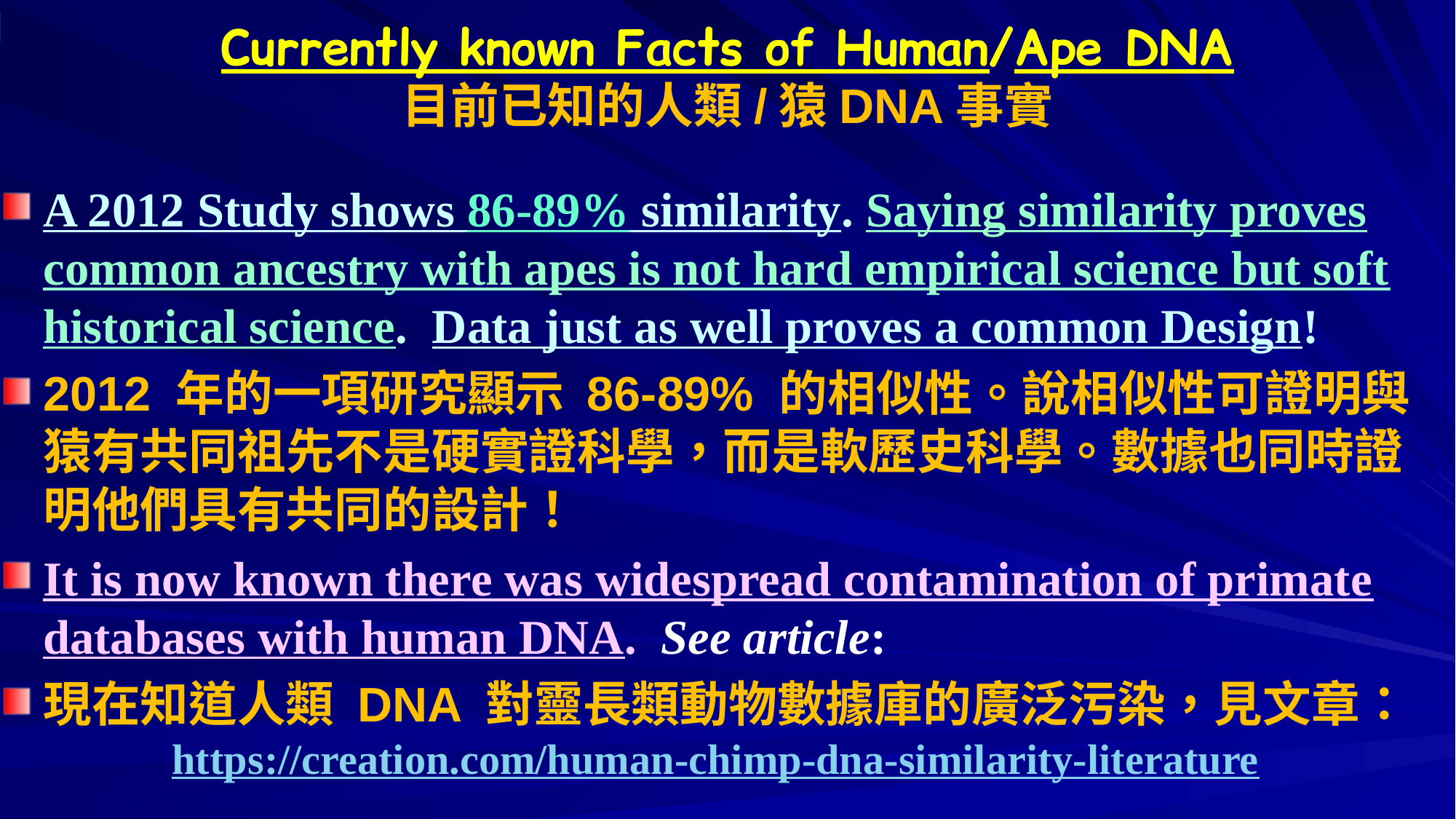

# Currently known Facts of Human/Ape DNA 目前已知的人類/猿DNA事實
A 2012 Study shows 86-89% similarity. Saying similarity proves common ancestry with apes is not hard empirical science but soft historical science.  Data just as well proves a common Design!
2012 年的一項研究顯示 86-89% 的相似性。說相似性可證明與猿有共同祖先不是硬實證科學，而是軟歷史科學。數據也同時證明他們具有共同的設計！
It is now known there was widespread contamination of primate databases with human DNA.  See article:
現在知道人類 DNA 對靈長類動物數據庫的廣泛污染，見文章：	 https://creation.com/human-chimp-dna-similarity-literature